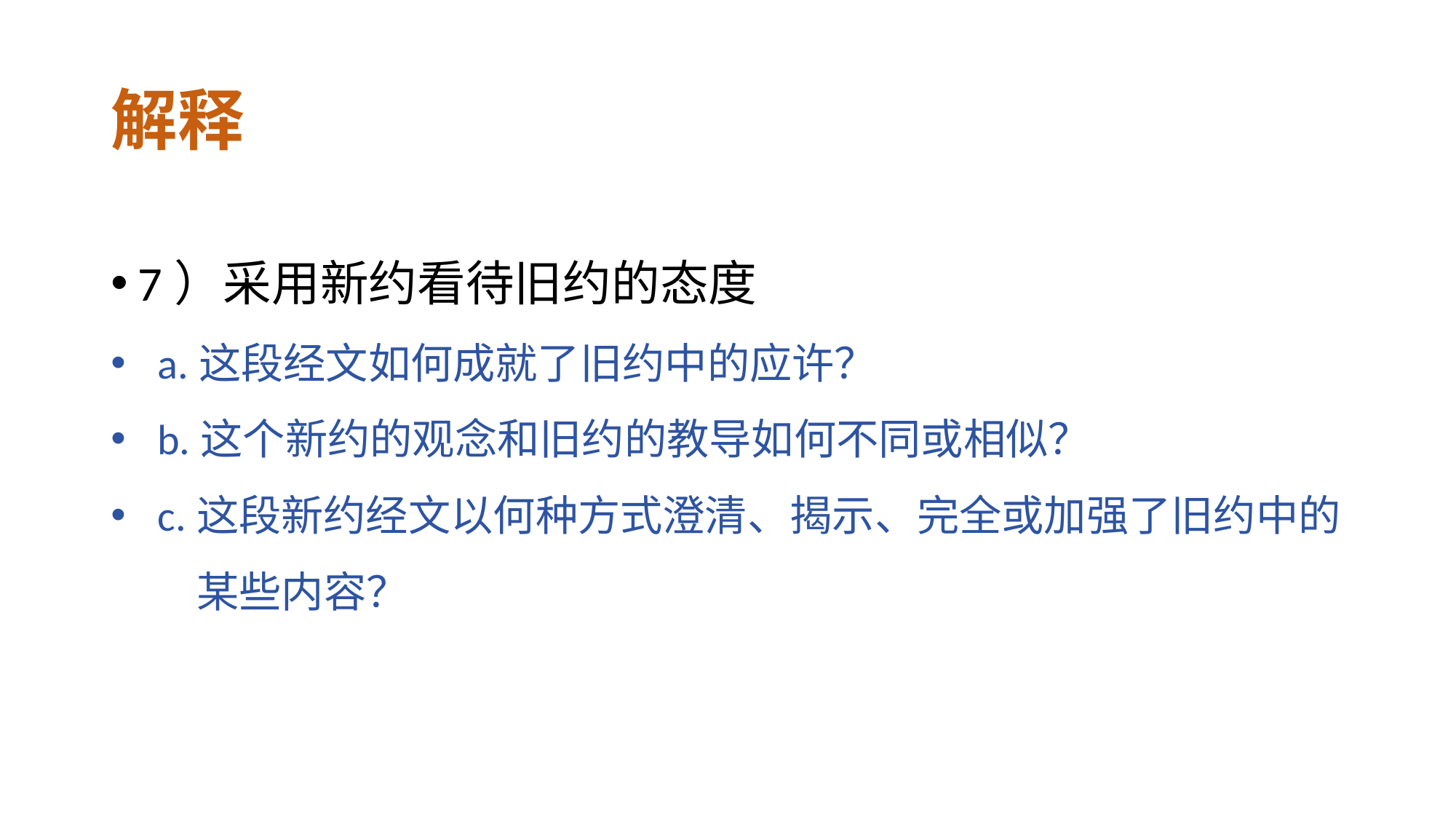

# 解释
7）采用新约看待旧约的态度
  a.这段经文如何成就了旧约中的应许？
  b.这个新约的观念和旧约的教导如何不同或相似？
  c.这段新约经文以何种方式澄清、揭示、完全或加强了旧约中的
        某些内容？